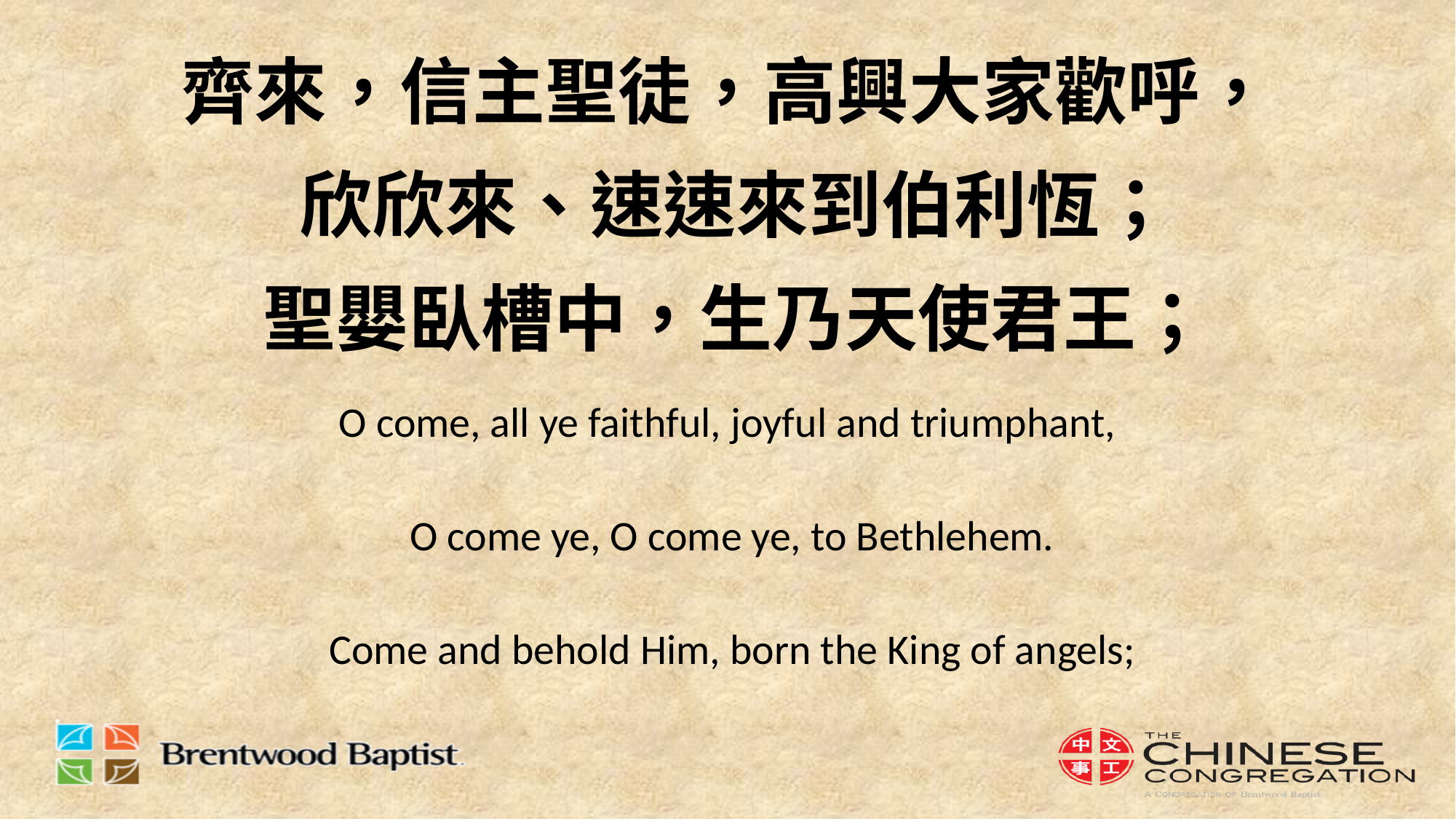

# 齊來，信主聖徒，高興大家歡呼， 欣欣來、速速來到伯利恆； 聖嬰臥槽中，生乃天使君王； O come, all ye faithful, joyful and triumphant, O come ye, O come ye, to Bethlehem. Come and behold Him, born the King of angels;